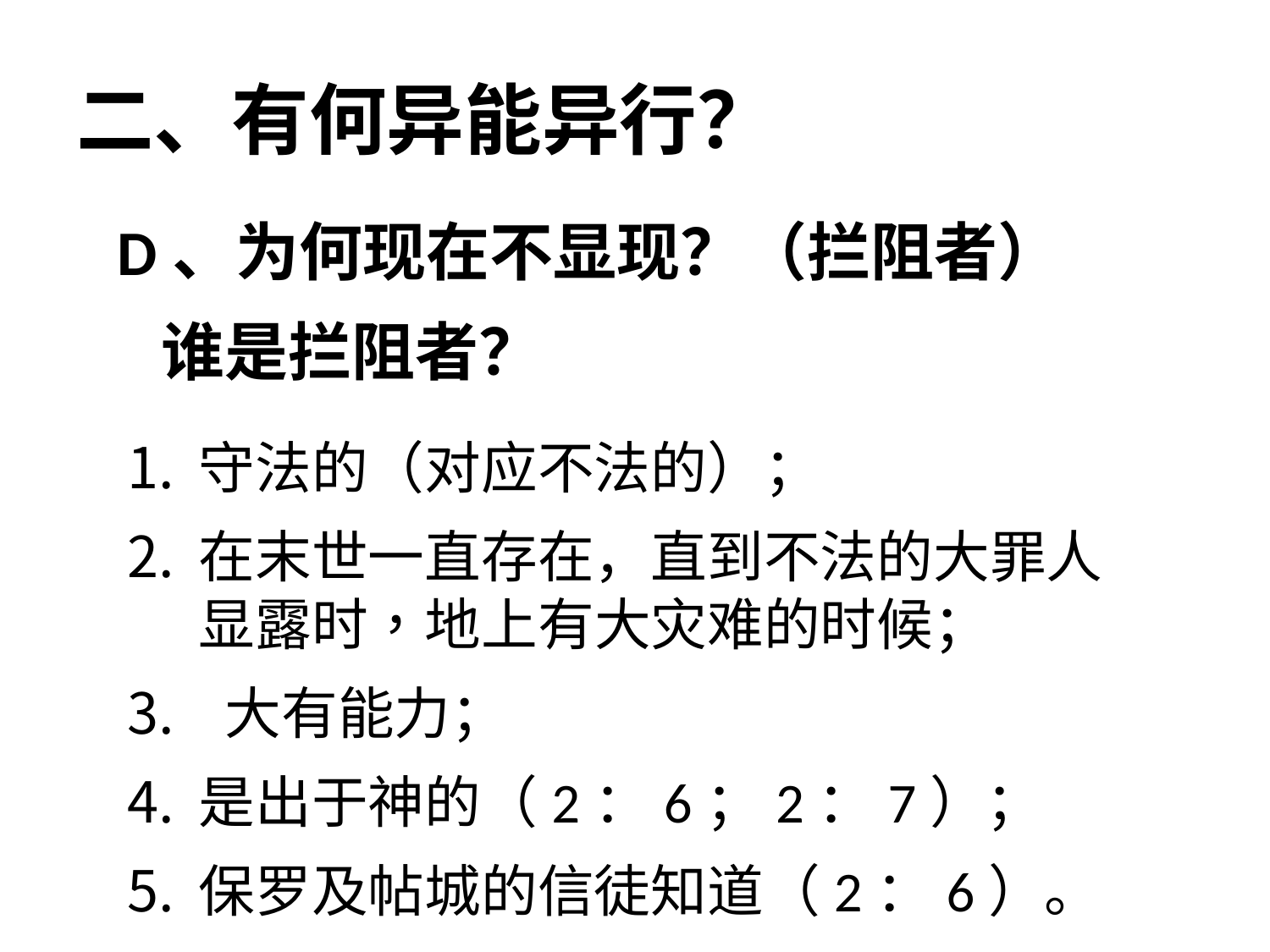

# 二、有何异能异行？
D、为何现在不显现？（拦阻者）
谁是拦阻者？
守法的（对应不法的）；
在末世一直存在，直到不法的大罪人显露时，地上有大灾难的时候；
 大有能力；
是出于神的（2：6；2：7）；
保罗及帖城的信徒知道（2：6）。